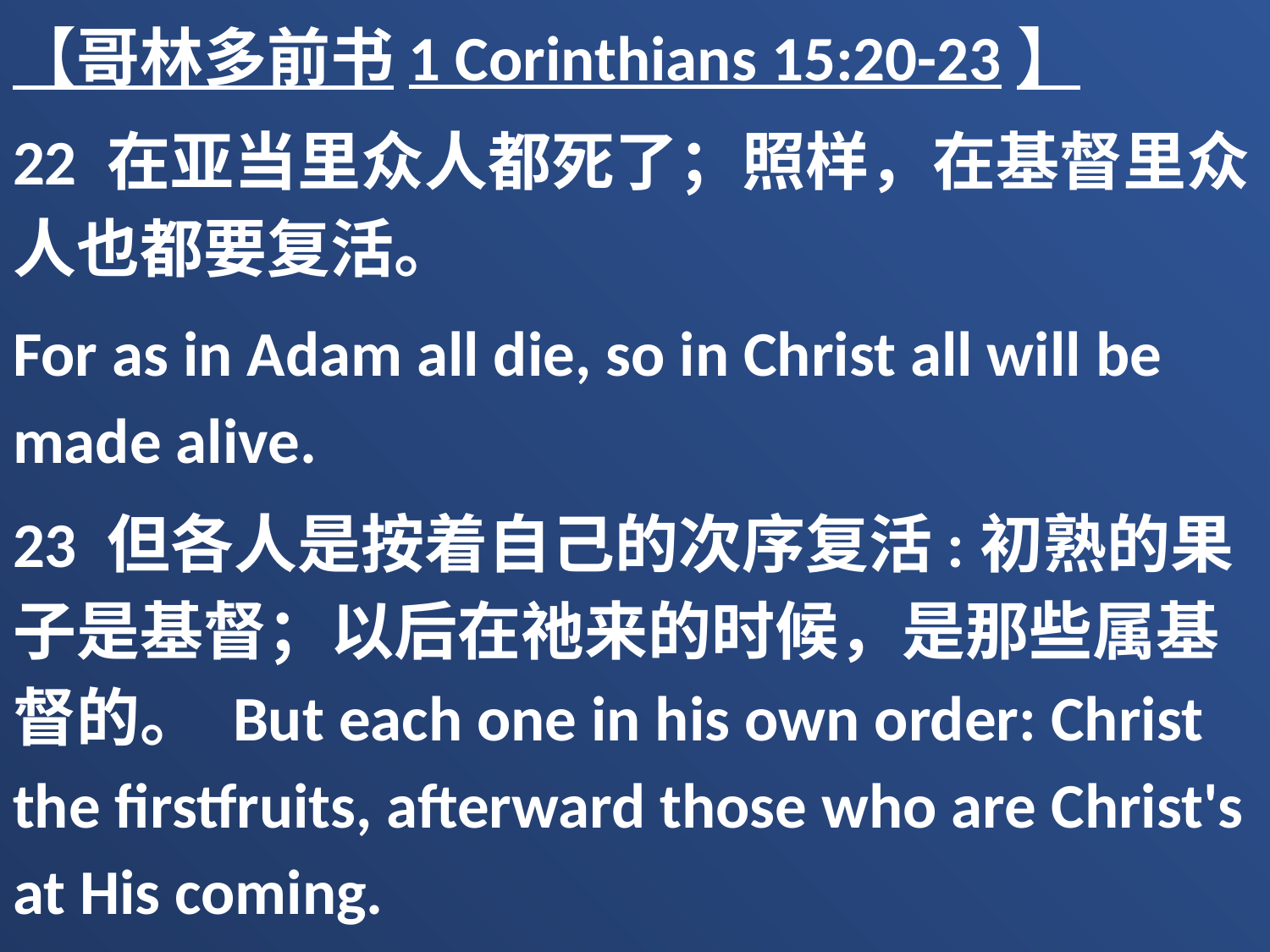

【哥林多前书1 Corinthians 15:20-23】
22 在亚当里众人都死了；照样，在基督里众人也都要复活。
For as in Adam all die, so in Christ all will be made alive.
23 但各人是按着自己的次序复活:初熟的果子是基督；以后在祂来的时候，是那些属基督的。 But each one in his own order: Christ the firstfruits, afterward those who are Christ's at His coming.